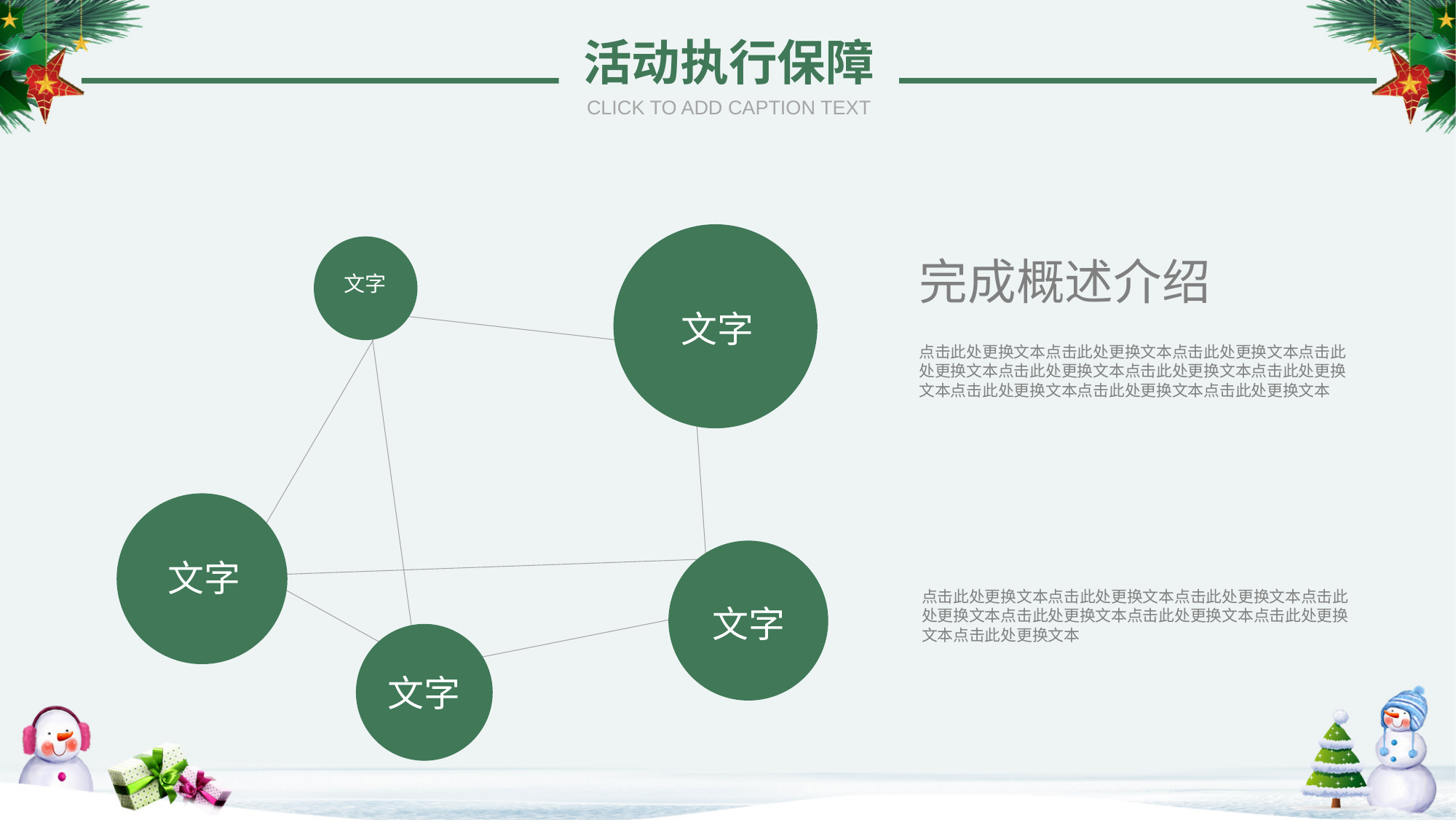

活动执行保障

CLICK TO ADD CAPTION TEXT

文字

文字
完成概述介绍

点击此处更换文本点击此处更换文本点击此处更换文本点击此处更换文本点击此处更换文本点击此处更换文本点击此处更换文本点击此处更换文本点击此处更换文本点击此处更换文本

文字

文字
点击此处更换文本点击此处更换文本点击此处更换文本点击此处更换文本点击此处更换文本点击此处更换文本点击此处更换文本点击此处更换文本

文字